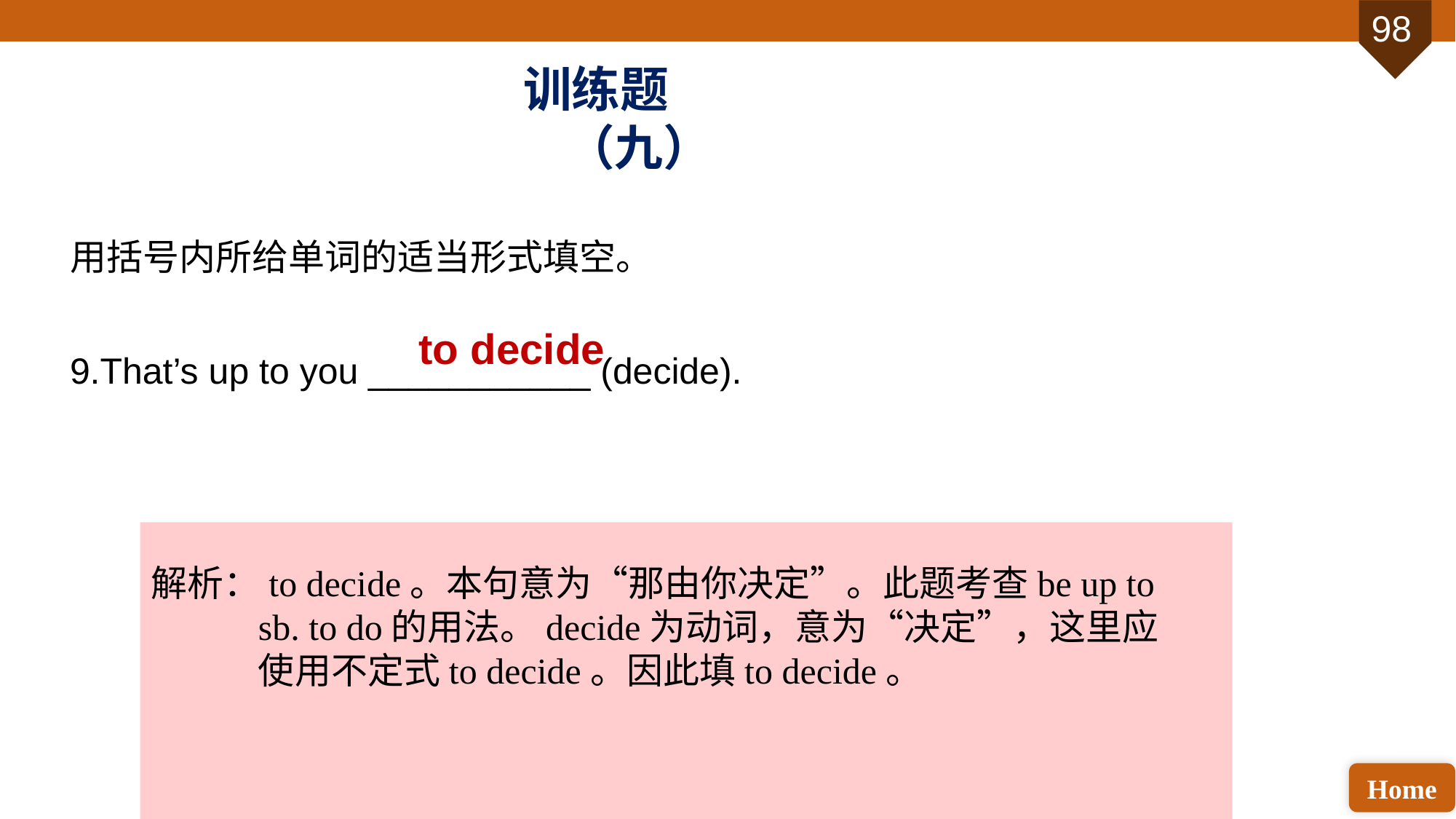

训练题（九）
用括号内所给单词的适当形式填空。

9.That’s up to you ___________ (decide).
to decide

解析：to decide。本句意为“那由你决定”。此题考查be up to sb. to do的用法。decide为动词，意为“决定”，这里应使用不定式to decide。因此填to decide。